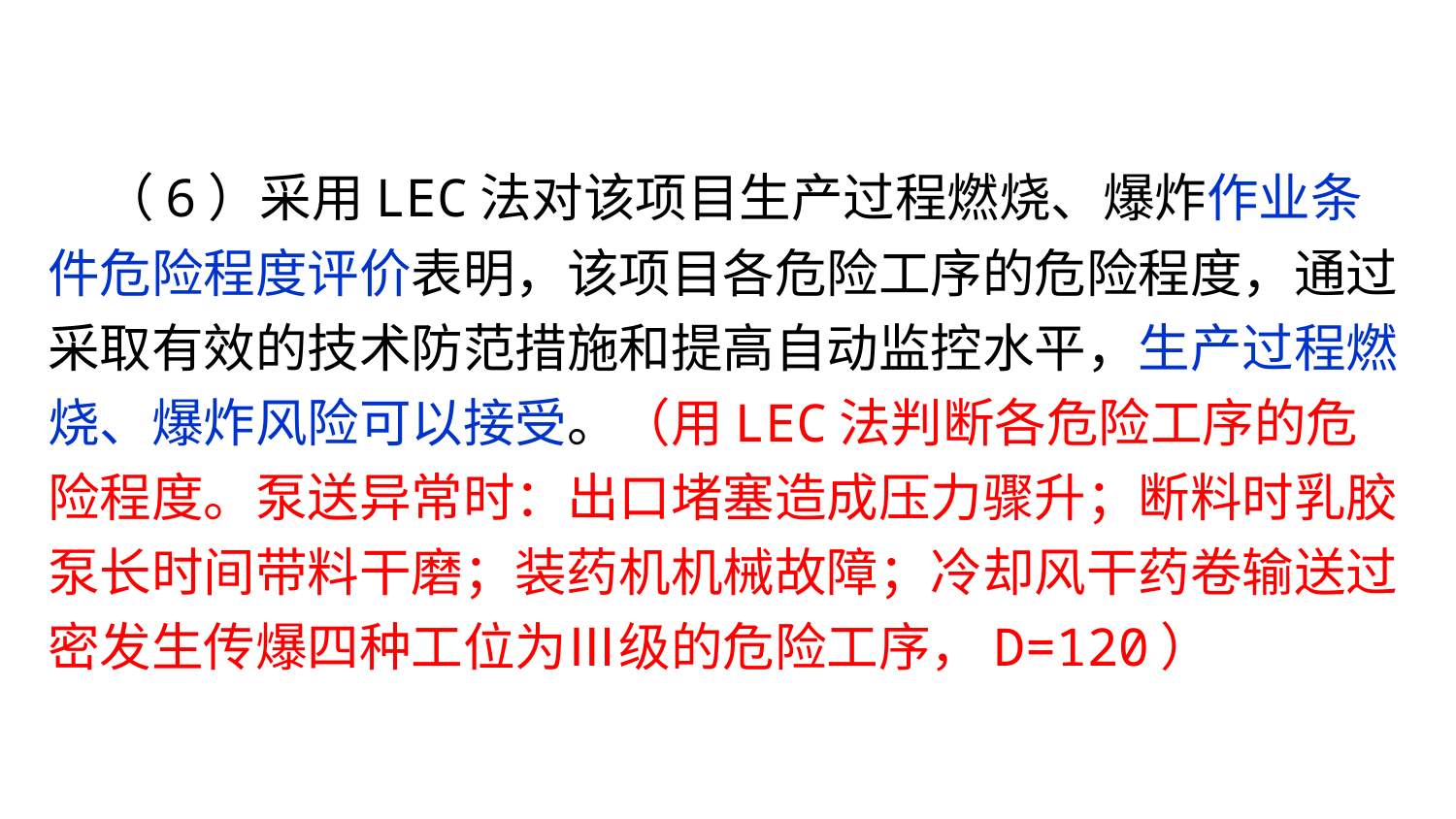

（6）采用LEC法对该项目生产过程燃烧、爆炸作业条件危险程度评价表明，该项目各危险工序的危险程度，通过采取有效的技术防范措施和提高自动监控水平，生产过程燃烧、爆炸风险可以接受。（用LEC法判断各危险工序的危险程度。泵送异常时：出口堵塞造成压力骤升；断料时乳胶泵长时间带料干磨；装药机机械故障；冷却风干药卷输送过密发生传爆四种工位为Ⅲ级的危险工序，D=120）